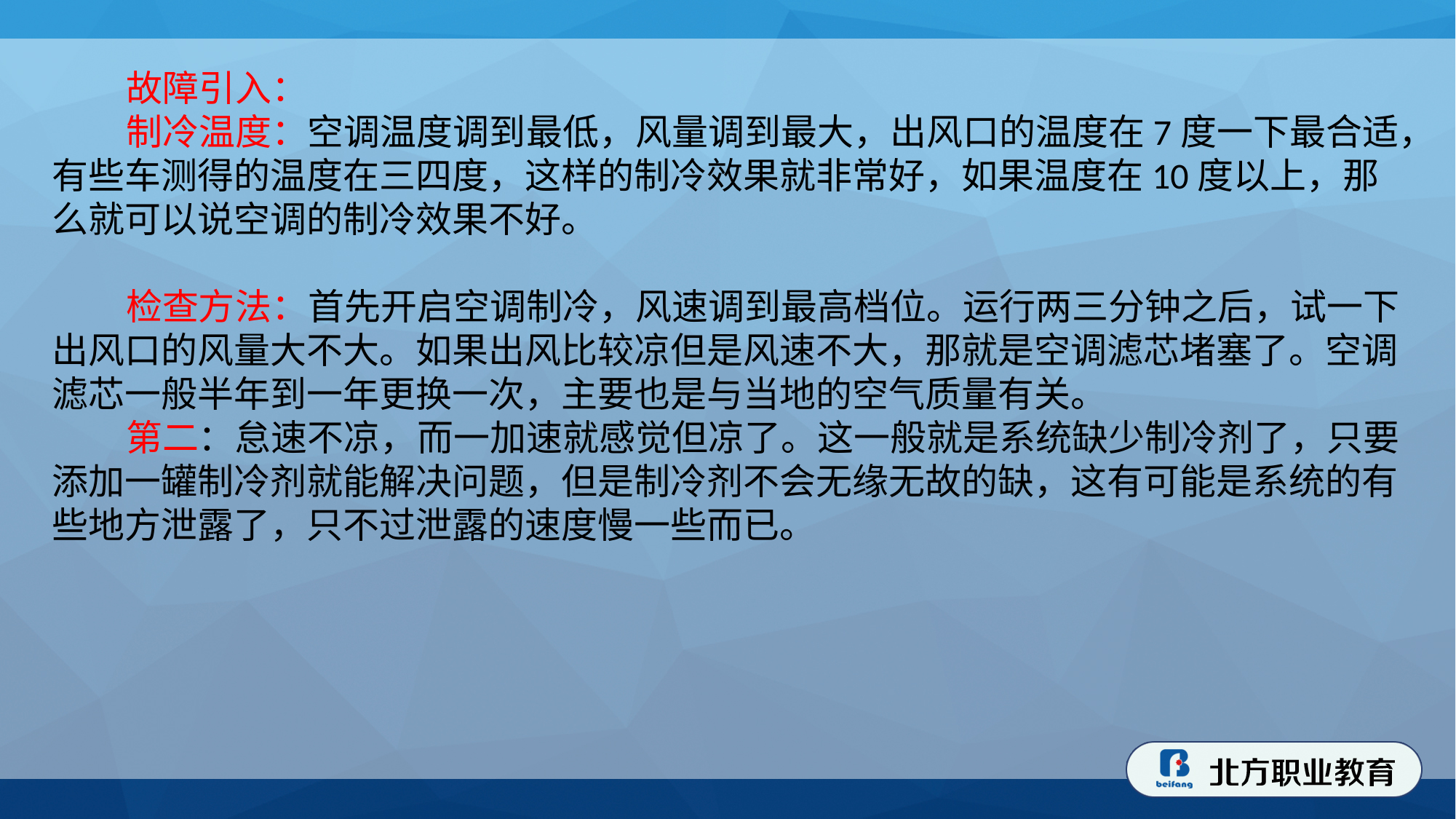

故障引入：
        制冷温度：空调温度调到最低，风量调到最大，出风口的温度在7度一下最合适，有些车测得的温度在三四度，这样的制冷效果就非常好，如果温度在10度以上，那么就可以说空调的制冷效果不好。

        检查方法：首先开启空调制冷，风速调到最高档位。运行两三分钟之后，试一下出风口的风量大不大。如果出风比较凉但是风速不大，那就是空调滤芯堵塞了。空调滤芯一般半年到一年更换一次，主要也是与当地的空气质量有关。
        第二：怠速不凉，而一加速就感觉但凉了。这一般就是系统缺少制冷剂了，只要添加一罐制冷剂就能解决问题，但是制冷剂不会无缘无故的缺，这有可能是系统的有些地方泄露了，只不过泄露的速度慢一些而已。